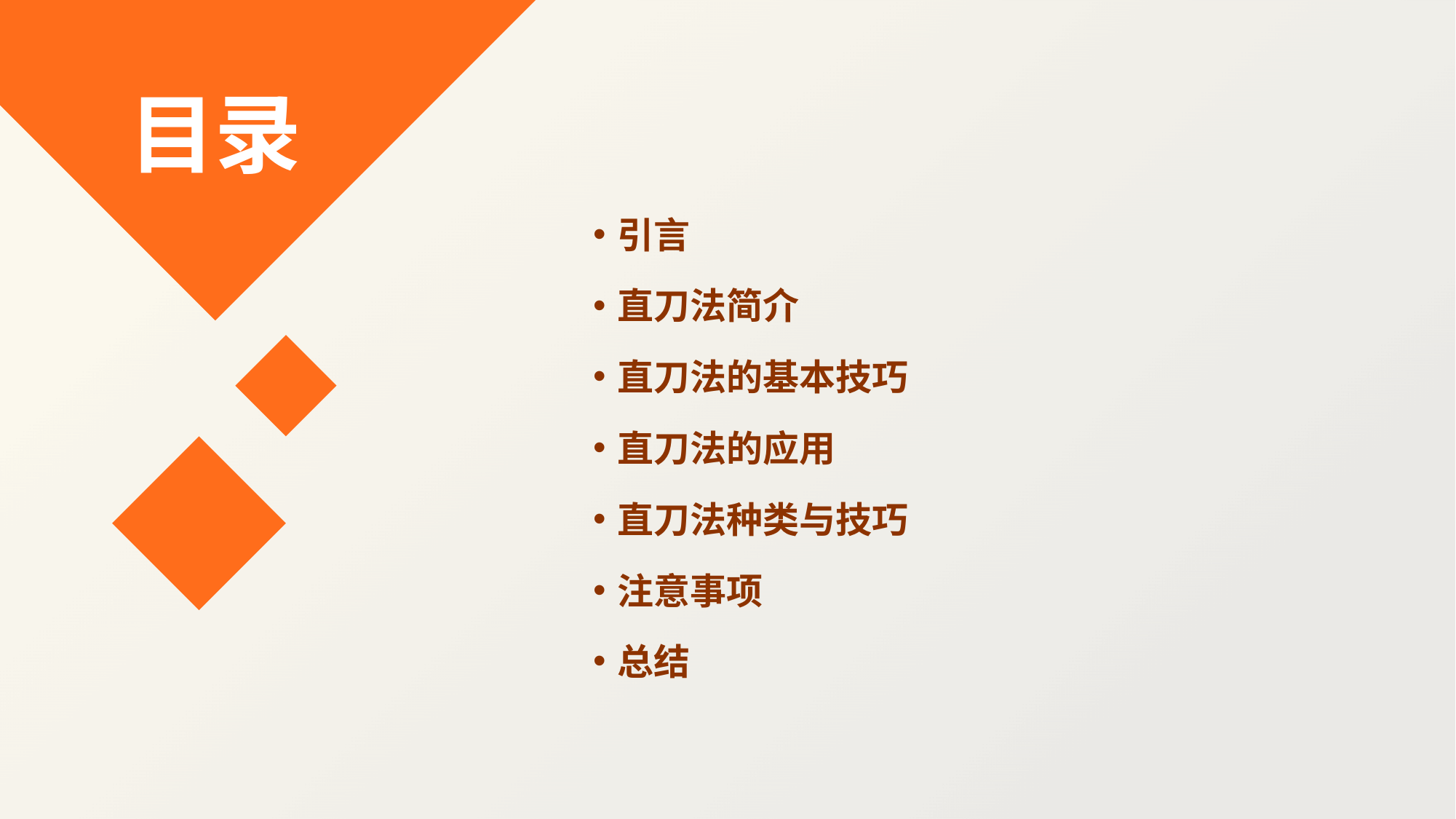

目录
引言
直刀法简介
直刀法的基本技巧
直刀法的应用
直刀法种类与技巧
注意事项
总结